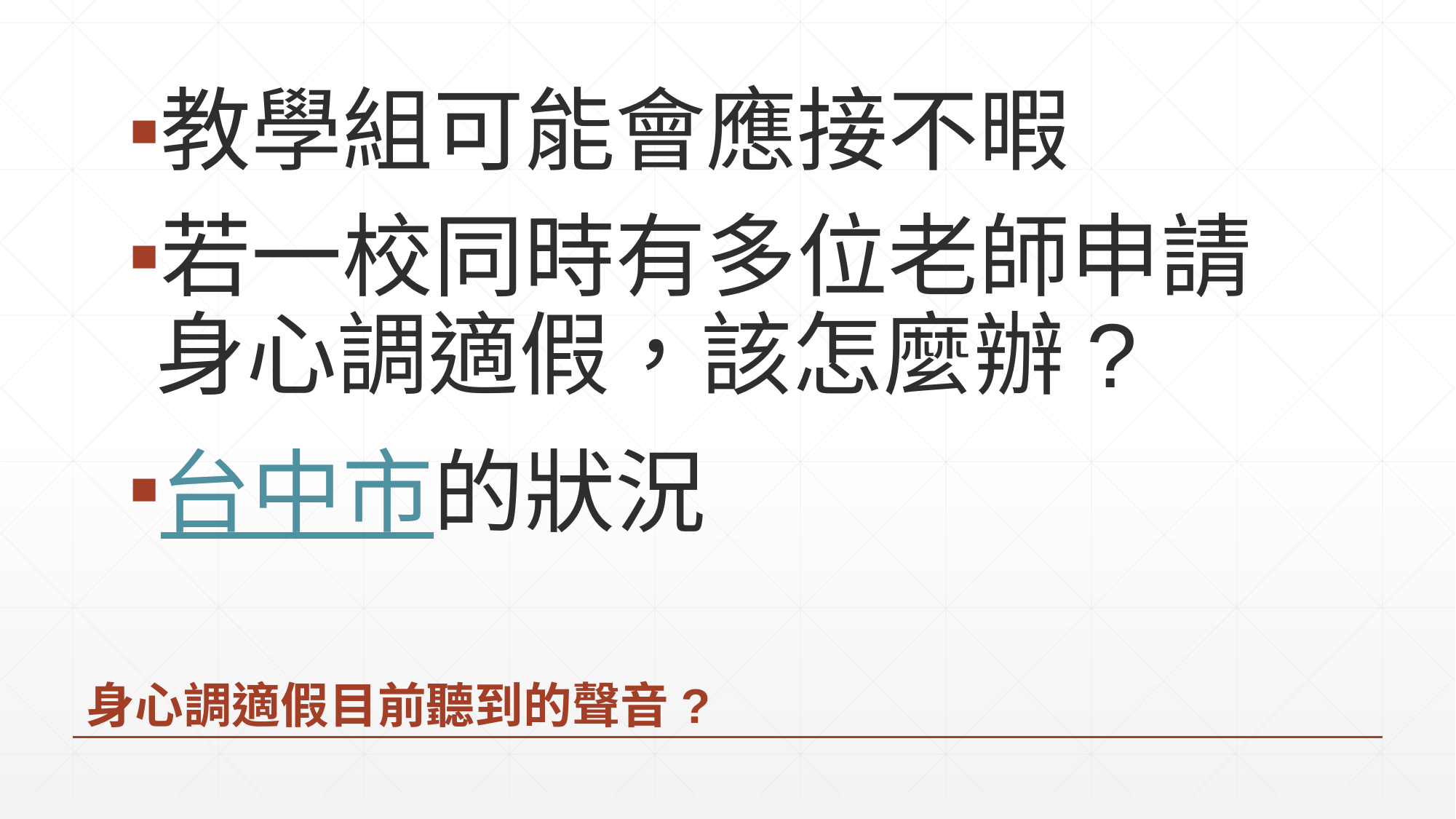

教學組可能會應接不暇
若一校同時有多位老師申請身心調適假，該怎麼辦?
台中市的狀況
# 身心調適假目前聽到的聲音?